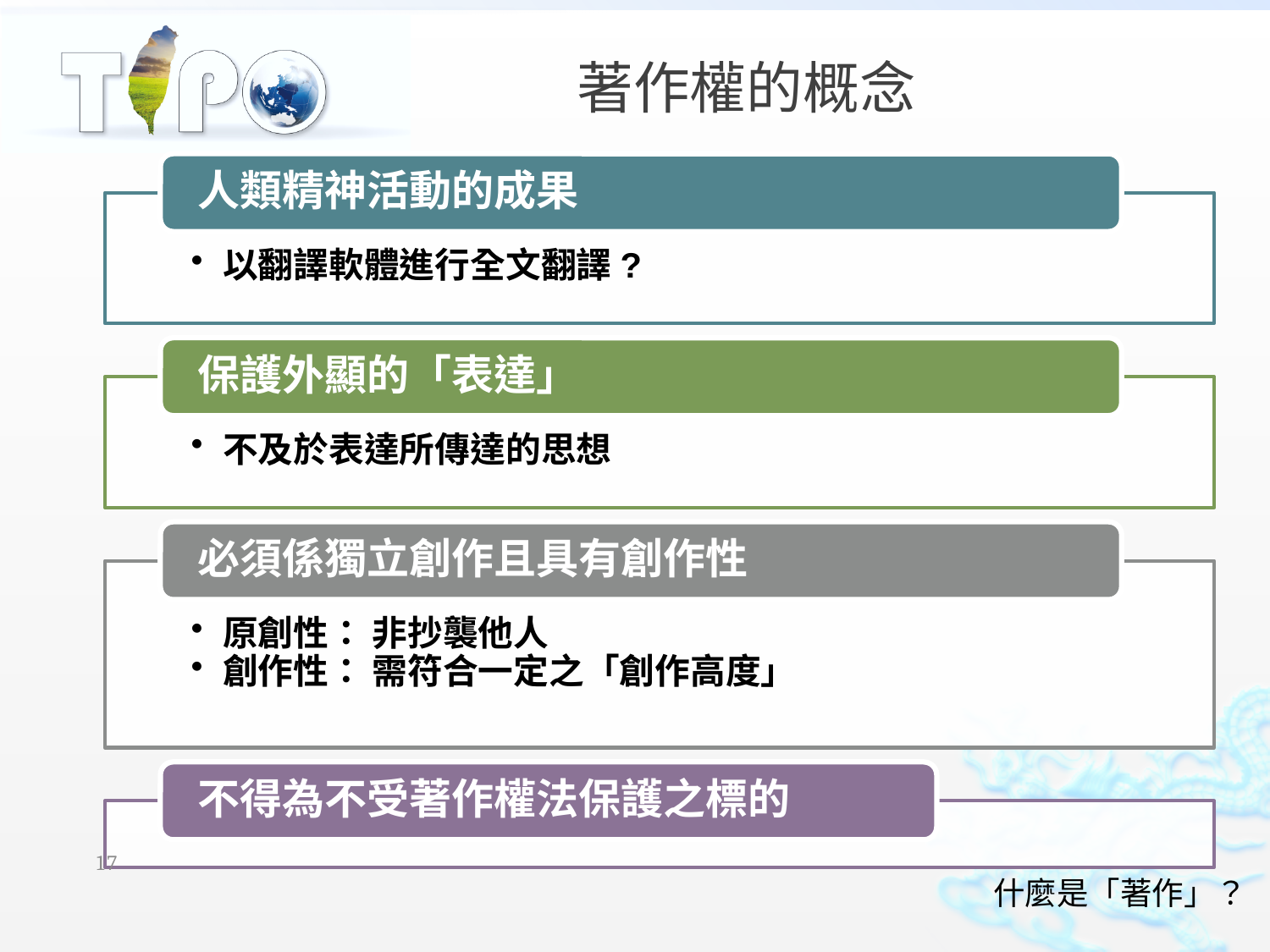

# 著作權的概念
以翻譯軟體進行全文翻譯?
人類精神活動的成果
不及於表達所傳達的思想
保護外顯的「表達」
原創性： 非抄襲他人
創作性： 需符合一定之「創作高度」
必須係獨立創作且具有創作性
不得為不受著作權法保護之標的
17
什麼是「著作」？